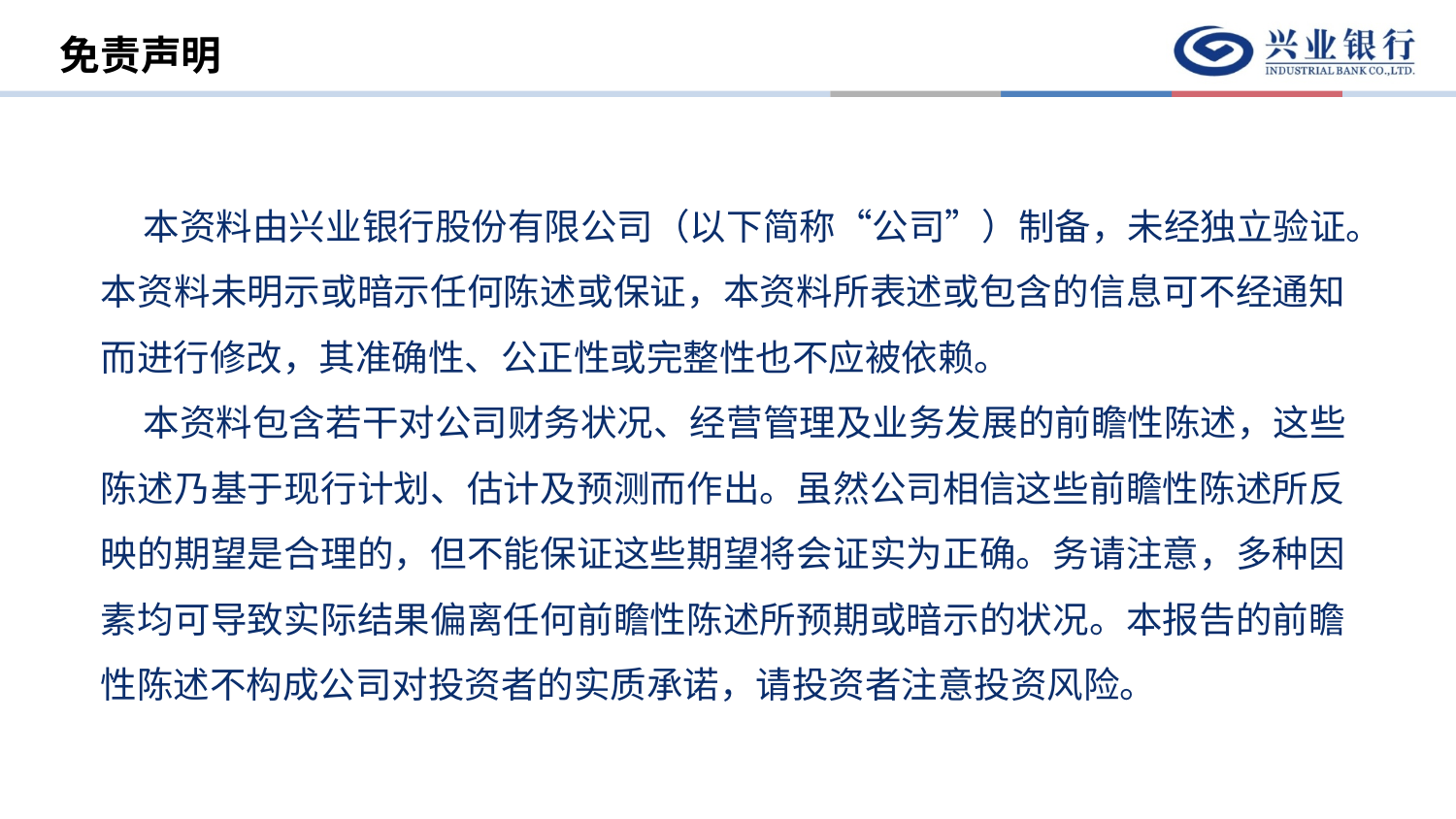

免责声明
    本资料由兴业银行股份有限公司（以下简称“公司”）制备，未经独立验证。本资料未明示或暗示任何陈述或保证，本资料所表述或包含的信息可不经通知而进行修改，其准确性、公正性或完整性也不应被依赖。
    本资料包含若干对公司财务状况、经营管理及业务发展的前瞻性陈述，这些陈述乃基于现行计划、估计及预测而作出。虽然公司相信这些前瞻性陈述所反映的期望是合理的，但不能保证这些期望将会证实为正确。务请注意，多种因素均可导致实际结果偏离任何前瞻性陈述所预期或暗示的状况。本报告的前瞻性陈述不构成公司对投资者的实质承诺，请投资者注意投资风险。